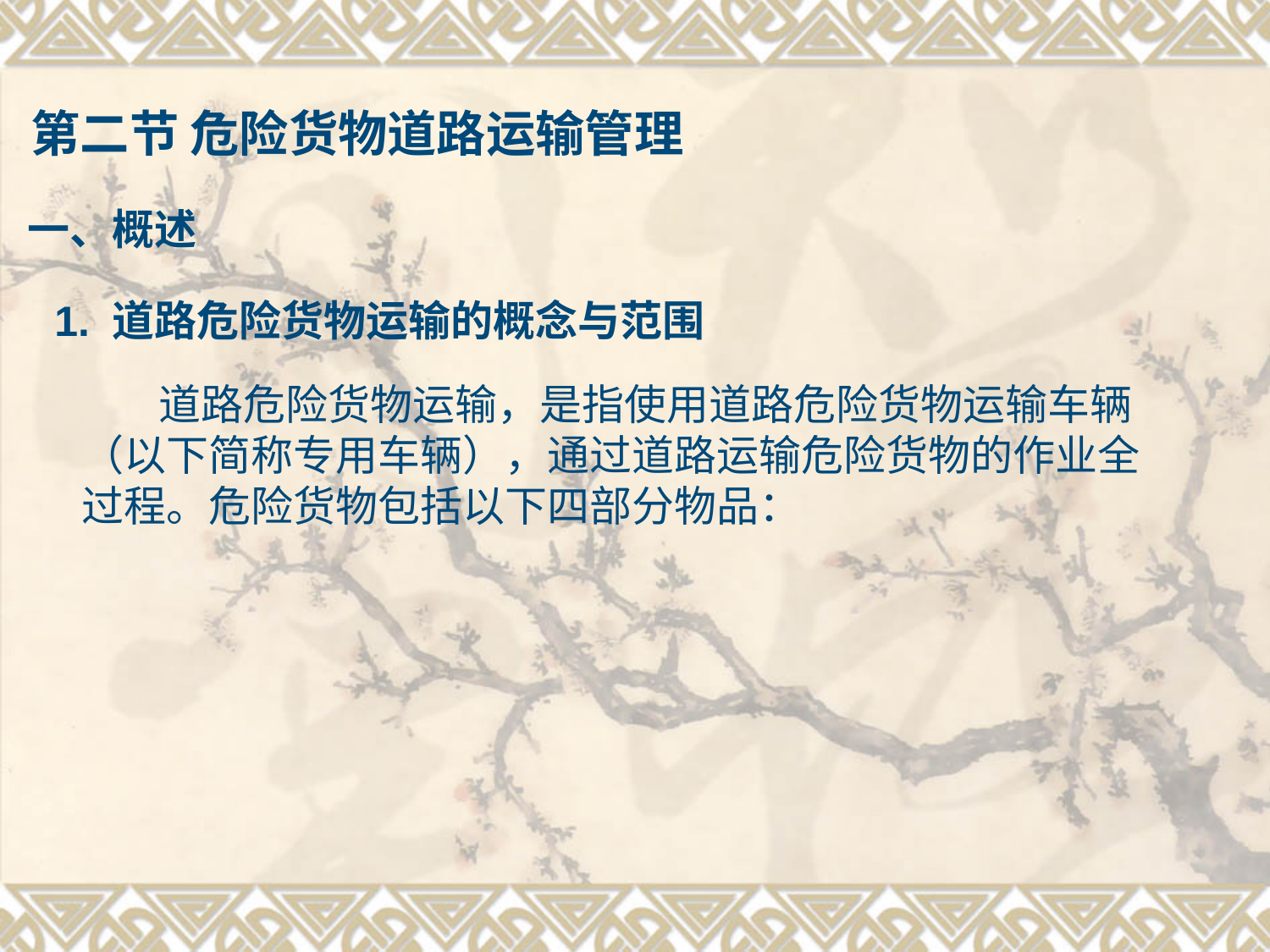

第二节 危险货物道路运输管理
一、概述
1. 道路危险货物运输的概念与范围
       道路危险货物运输，是指使用道路危险货物运输车辆（以下简称专用车辆），通过道路运输危险货物的作业全过程。危险货物包括以下四部分物品：